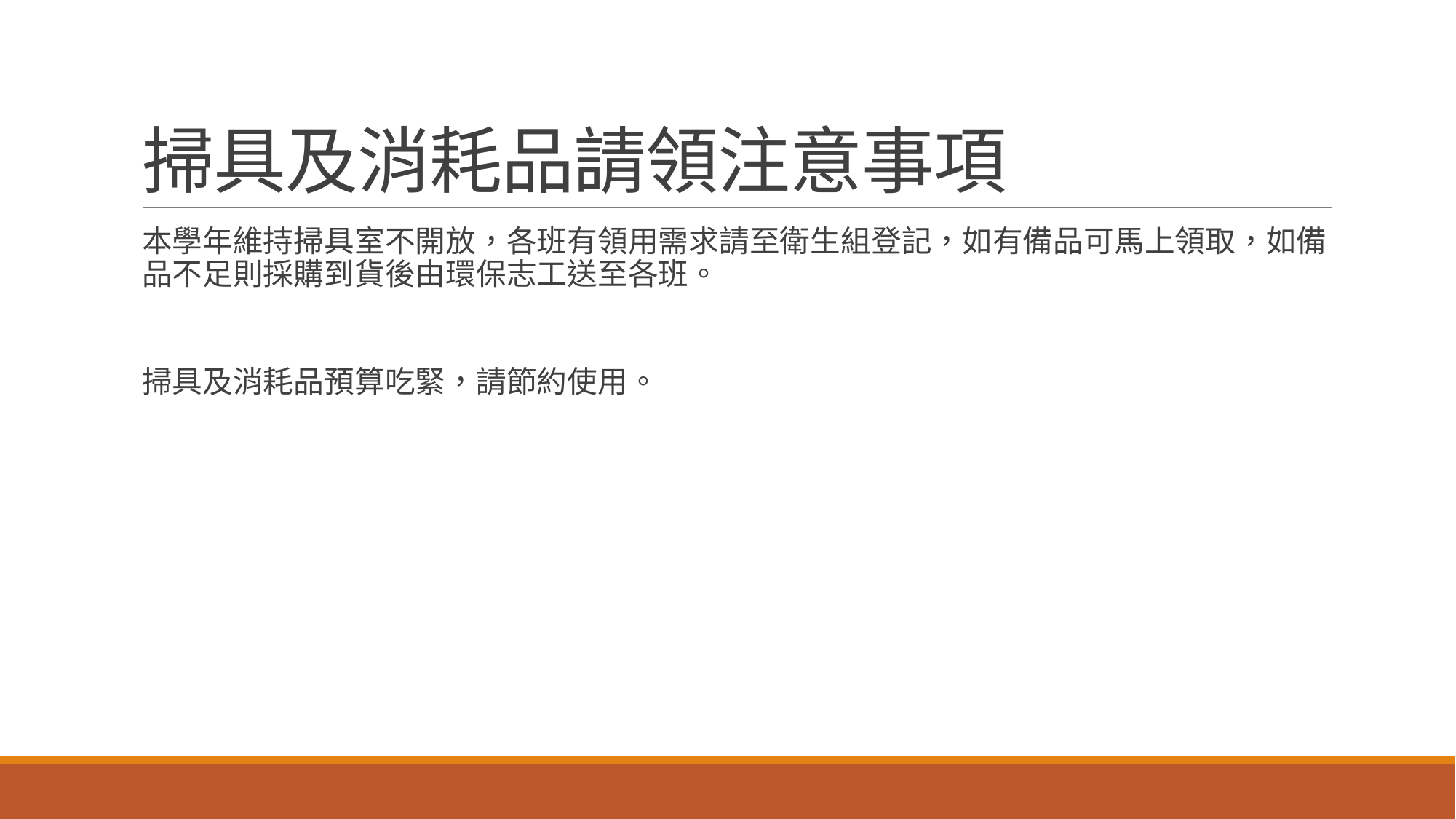

# 掃具及消耗品請領注意事項
本學年維持掃具室不開放，各班有領用需求請至衛生組登記，如有備品可馬上領取，如備品不足則採購到貨後由環保志工送至各班。

掃具及消耗品預算吃緊，請節約使用。